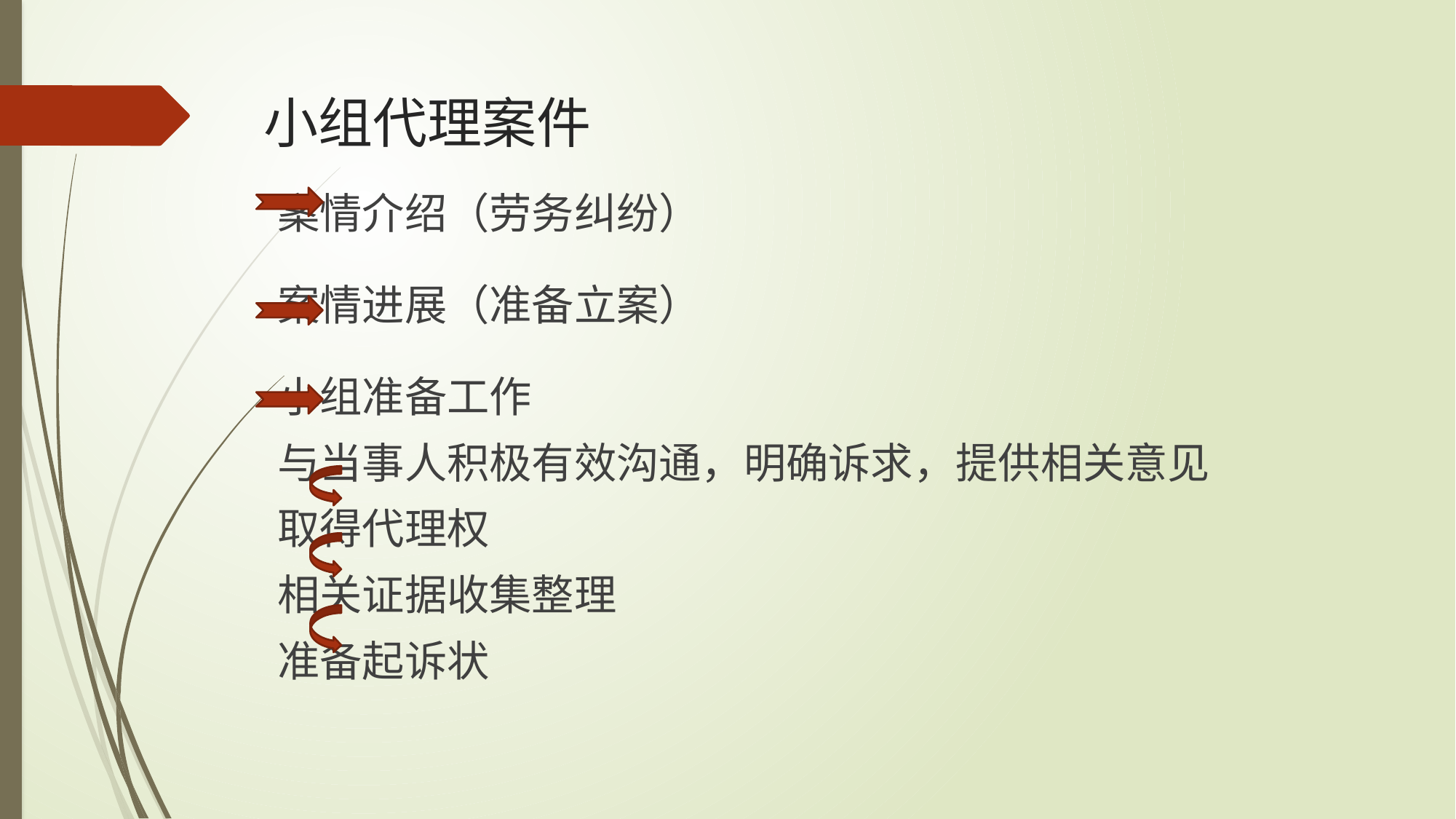

# 小组代理案件
       案情介绍（劳务纠纷）
       案情进展（准备立案）
       小组准备工作
       与当事人积极有效沟通，明确诉求，提供相关意见
       取得代理权
       相关证据收集整理
       准备起诉状